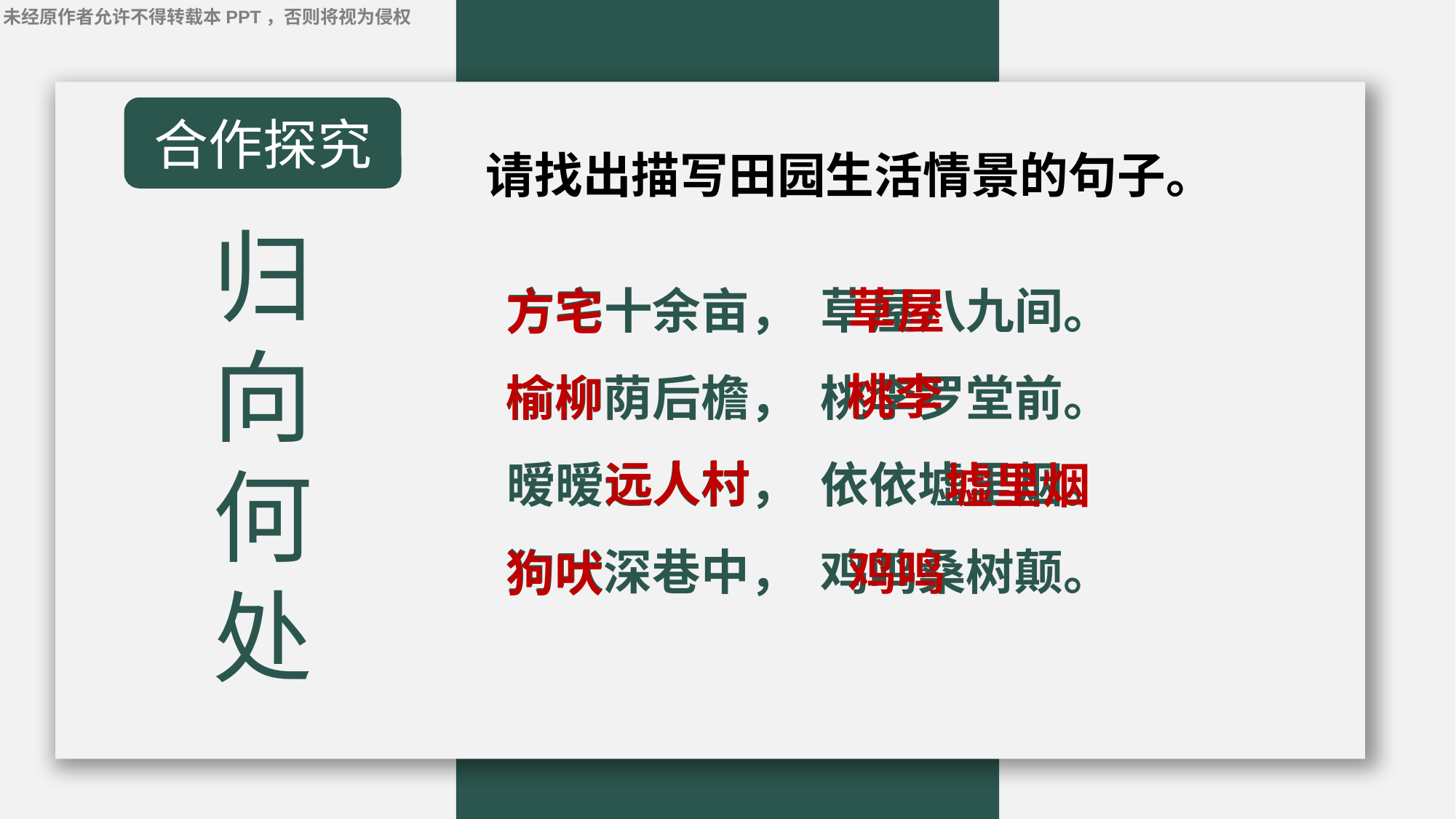

合作探究
请找出描写田园生活情景的句子。

归向何处
方宅十余亩，  草屋八九间。
榆柳荫后檐，  桃李罗堂前。
暧暧远人村，  依依墟里烟。
狗吠深巷中，  鸡鸣桑树颠。
草屋
方宅
桃李
榆柳
远人村
墟里烟
鸡鸣
狗吠